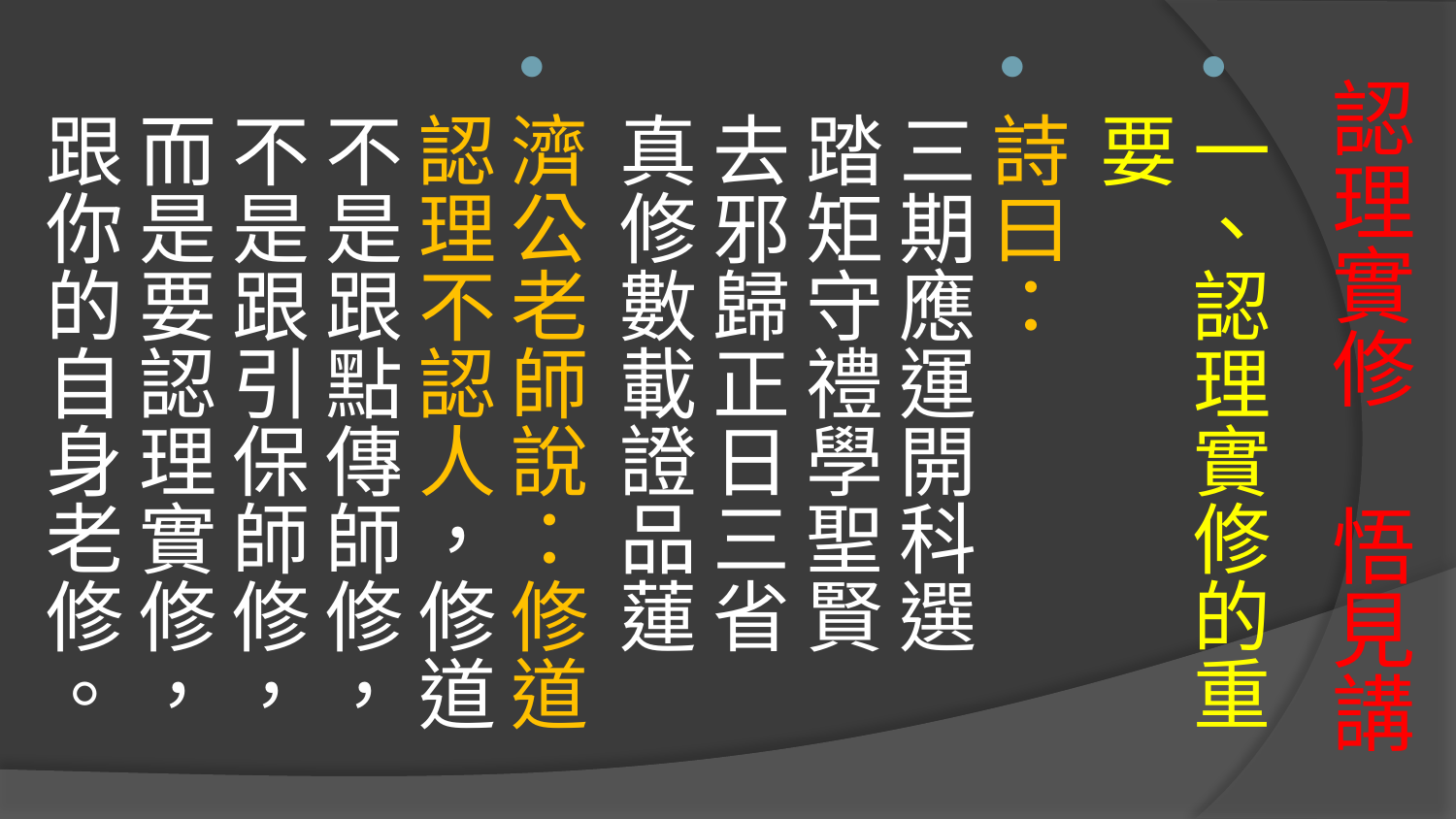

一、認理實修的重要
詩曰：
三期應運開科選
踏矩守禮學聖賢
去邪歸正日三省
真修數載證品蓮
濟公老師說：修道認理不認人，修道不是跟點傳師修，不是跟引保師修，而是要認理實修，跟你的自身老修。
# 認理實修     悟見講